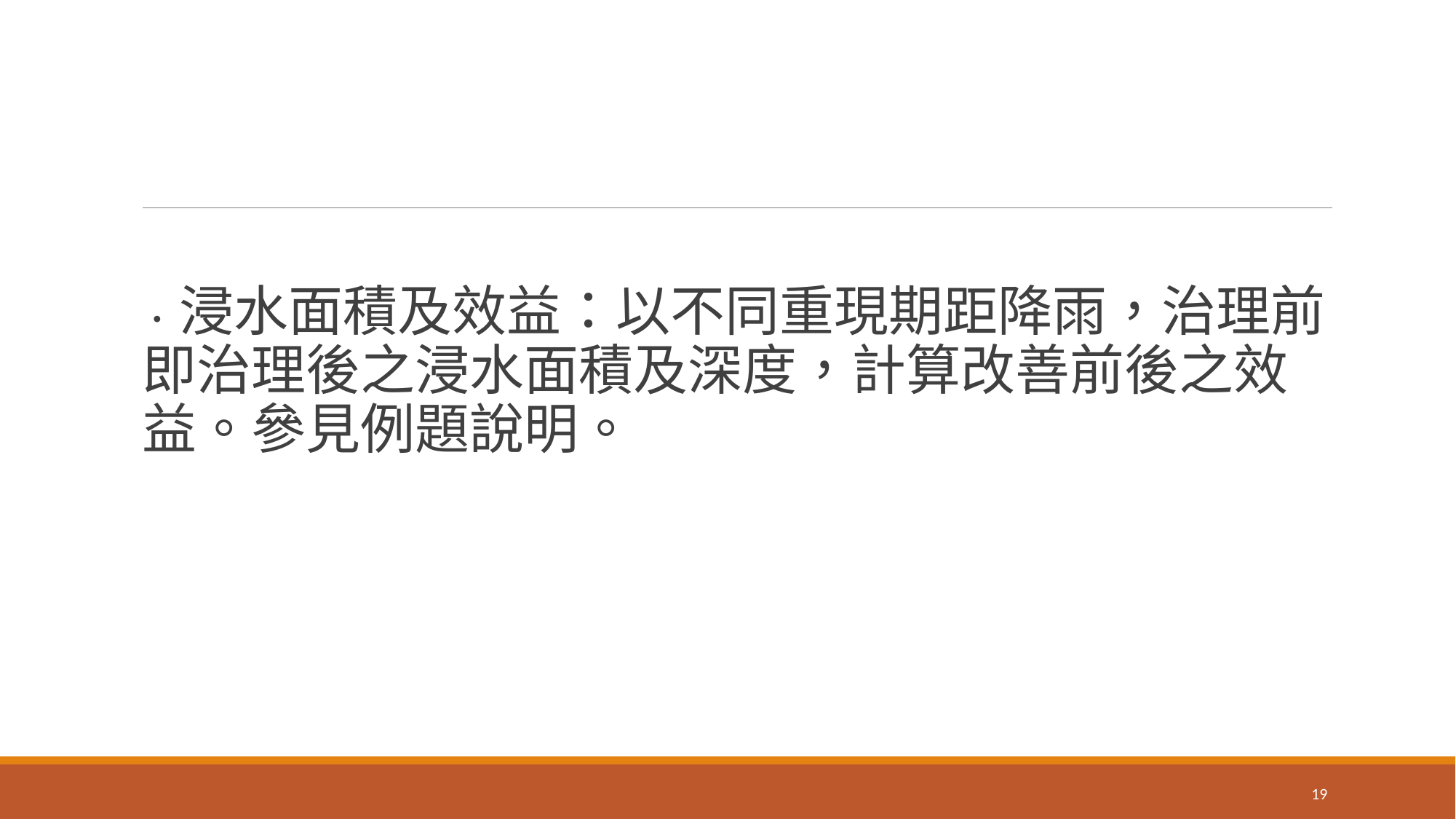

#

•浸水面積及效益：以不同重現期距降雨，治理前即治理後之浸水面積及深度，計算改善前後之效益。參見例題說明。

19